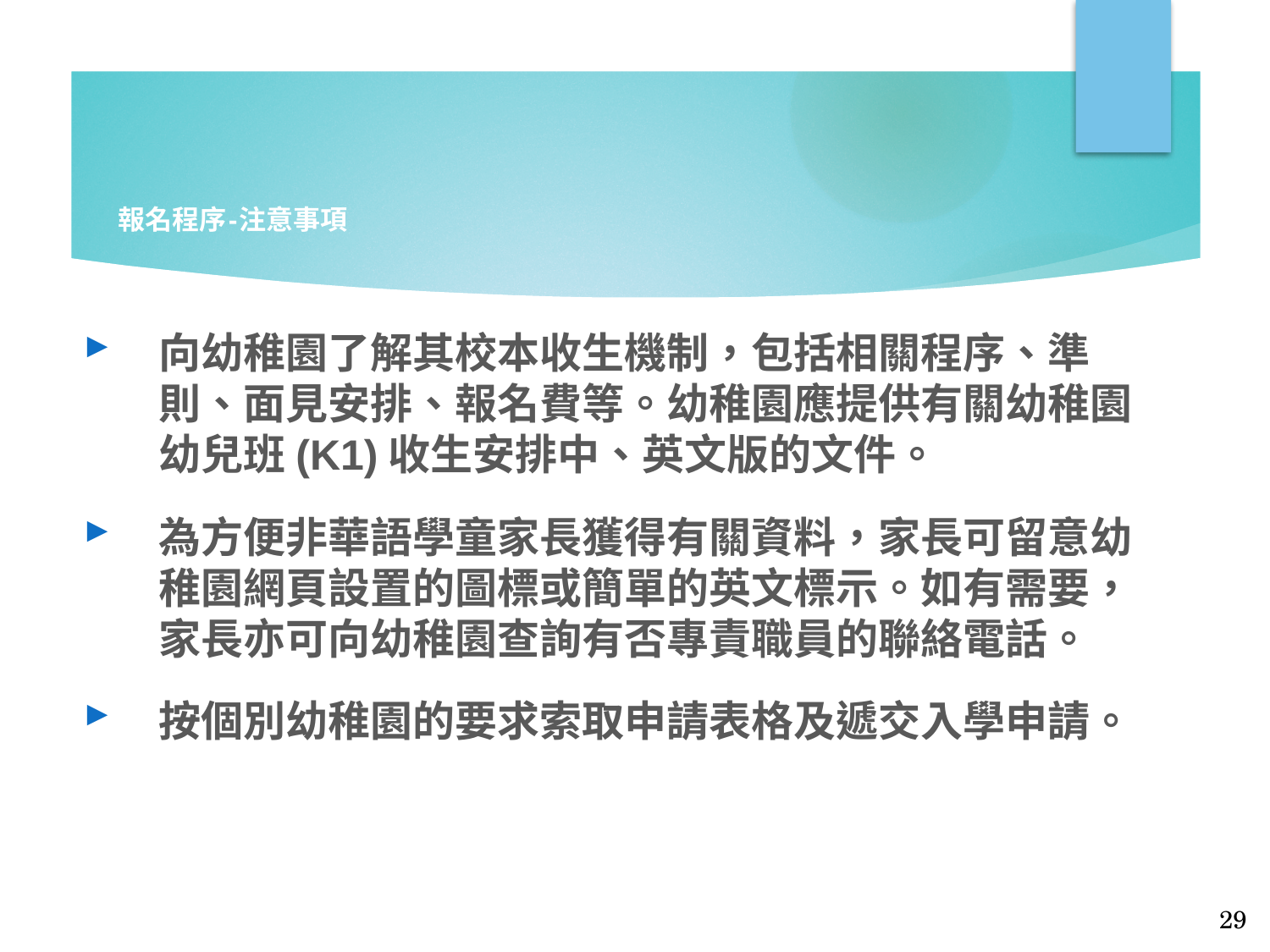

# 報名程序-注意事項
向幼稚園了解其校本收生機制，包括相關程序、準則、面見安排、報名費等。幼稚園應提供有關幼稚園幼兒班(K1)收生安排中、英文版的文件。
為方便非華語學童家長獲得有關資料，家長可留意幼稚園網頁設置的圖標或簡單的英文標示。如有需要，家長亦可向幼稚園查詢有否專責職員的聯絡電話。
按個別幼稚園的要求索取申請表格及遞交入學申請。
29